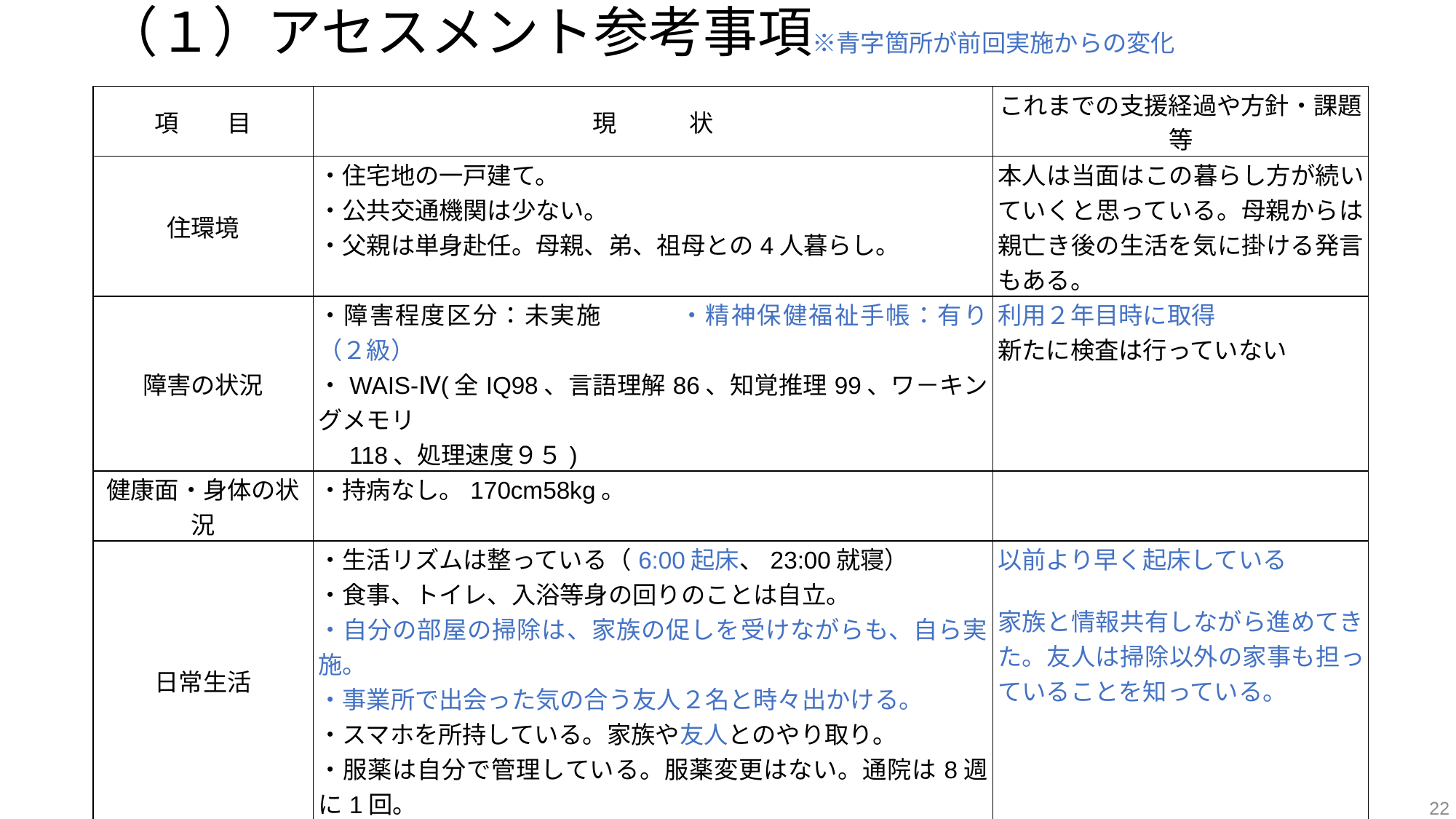

# （１）アセスメント参考事項※青字箇所が前回実施からの変化
| 項　　目 | 現　　　状 | これまでの支援経過や方針・課題等 |
| --- | --- | --- |
| 住環境 | ・住宅地の一戸建て。 ・公共交通機関は少ない。 ・父親は単身赴任。母親、弟、祖母との4人暮らし。 | 本人は当面はこの暮らし方が続いていくと思っている。母親からは親亡き後の生活を気に掛ける発言もある。 |
| 障害の状況 | ・障害程度区分：未実施　　　・精神保健福祉手帳：有り（２級） ・WAIS-Ⅳ(全IQ98、言語理解86、知覚推理99、ワ－キングメモリ 　118、処理速度９５) | 利用２年目時に取得 新たに検査は行っていない |
| 健康面・身体の状況 | ・持病なし。170cm58kg。 |  |
| 日常生活 | ・生活リズムは整っている（6:00起床、23:00就寝） ・食事、トイレ、入浴等身の回りのことは自立。 ・自分の部屋の掃除は、家族の促しを受けながらも、自ら実施。 ・事業所で出会った気の合う友人２名と時々出かける。 ・スマホを所持している。家族や友人とのやり取り。 ・服薬は自分で管理している。服薬変更はない。通院は8週に1回。 | 以前より早く起床している 家族と情報共有しながら進めてきた。友人は掃除以外の家事も担っていることを知っている。 |
| 金銭管理 | ・障害基礎年金２級 ・金銭の管理は自分で行っている。生活費の内訳ややりくりについ　 　て、大まかに想定できるが、体感する機会を得られていない。 　10,000円を生活費とし母親に渡している。スマホ代4,000円、車 　の維持費を支出している。交際費は10,000円～15,000円程。 ・日常的な買い物はできる。無駄遣いや高額な買い物はしない。 |  |
| コミュニケーション | ・言葉での会話、常識、社会ルールの理解は平均的。 ・安心できる人との会話は好む。 ・曖昧な指示は分かりづらい。 ・暗黙の了解が分かりづらい。 ・言語的な推論が必要な場面は苦手。 | 初めは遠慮がちだが、徐々に支援者と援助関係を築くことができる（よく話合うことができる） |
22